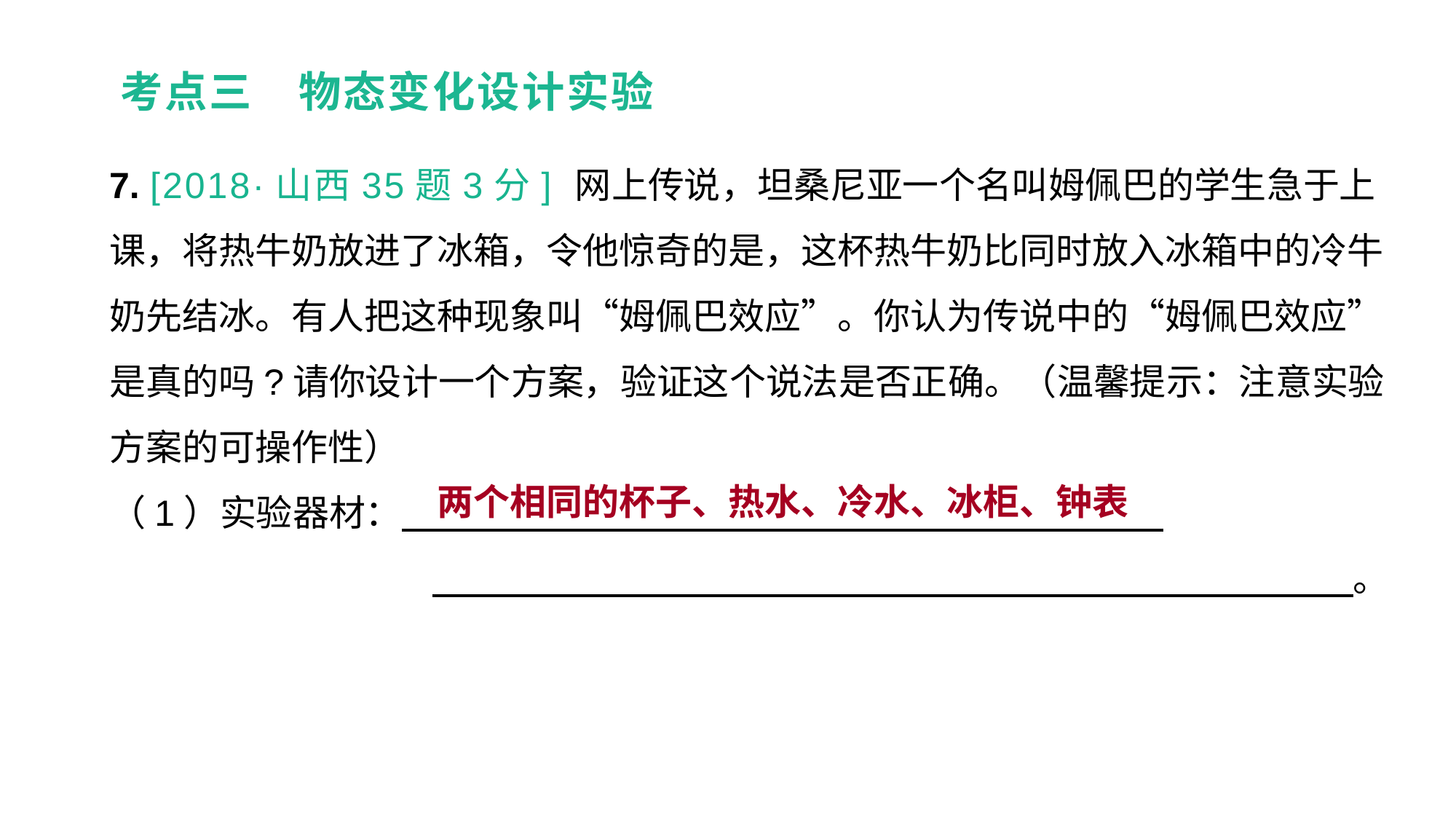

考点三　物态变化设计实验
7. [2018·山西35题3分] 网上传说，坦桑尼亚一个名叫姆佩巴的学生急于上课，将热牛奶放进了冰箱，令他惊奇的是，这杯热牛奶比同时放入冰箱中的冷牛奶先结冰。有人把这种现象叫“姆佩巴效应”。你认为传说中的“姆佩巴效应”是真的吗?请你设计一个方案，验证这个说法是否正确。（温馨提示：注意实验方案的可操作性）
（1）实验器材：
　                                                                                                            。
真题回顾 把握考向
两个相同的杯子、热水、冷水、冰柜、钟表